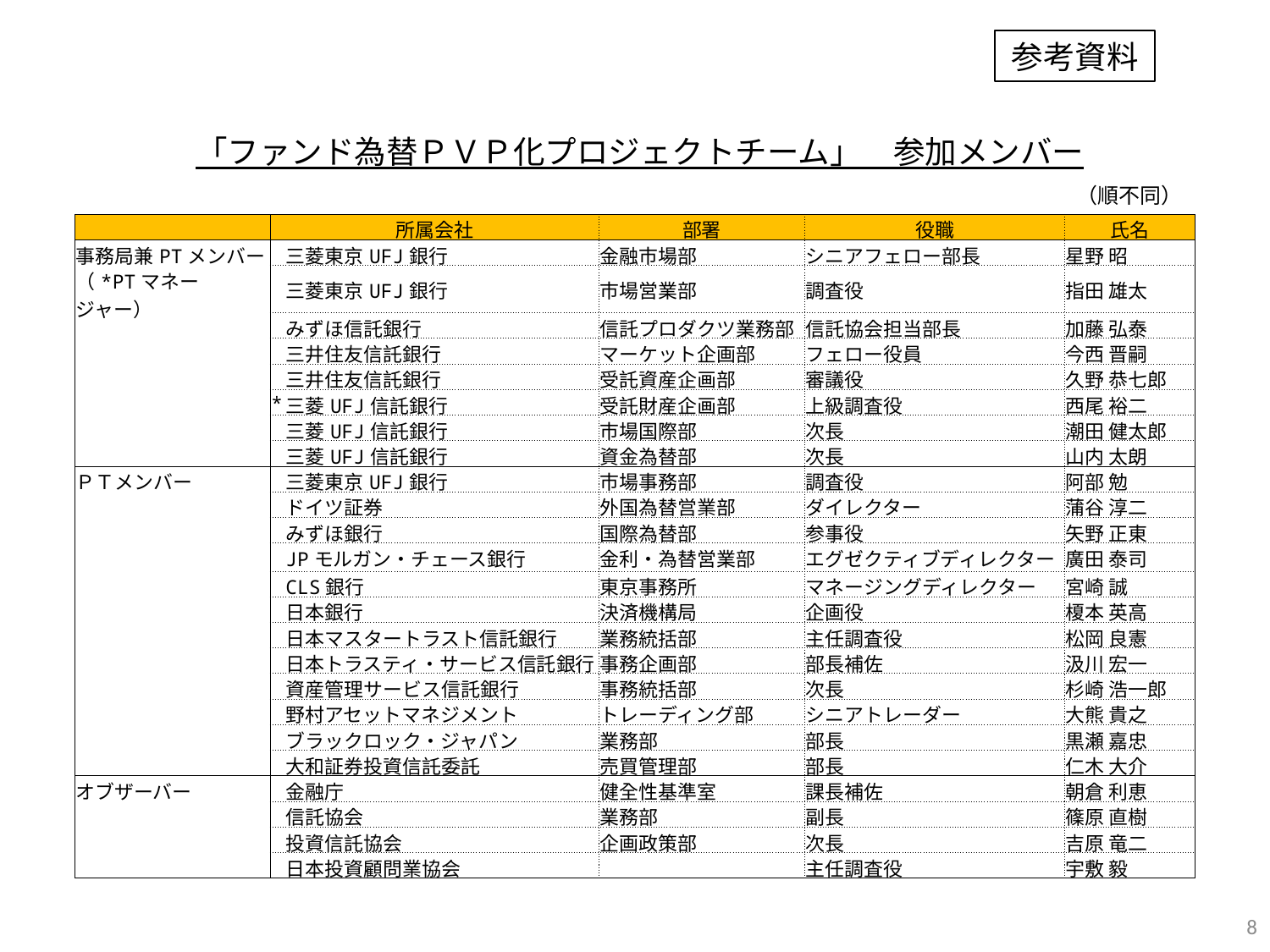

参考資料
「ファンド為替ＰＶＰ化プロジェクトチーム」　参加メンバー
（順不同）
|  | 所属会社 |  | 部署 | 役職 | 氏名 |
| --- | --- | --- | --- | --- | --- |
| 事務局兼PTメンバー |  | 三菱東京UFJ銀行 | 金融市場部 | シニアフェロー部長 | 星野 昭 |
| （\*PTマネージャー） |  | 三菱東京UFJ銀行 | 市場営業部 | 調査役 | 指田 雄太 |
|  |  | みずほ信託銀行 | 信託プロダクツ業務部 | 信託協会担当部長 | 加藤 弘泰 |
|  |  | 三井住友信託銀行 | マーケット企画部 | フェロー役員 | 今西 晋嗣 |
|  |  | 三井住友信託銀行 | 受託資産企画部 | 審議役 | 久野 恭七郎 |
|  | \* | 三菱UFJ信託銀行 | 受託財産企画部 | 上級調査役 | 西尾 裕二 |
|  |  | 三菱UFJ信託銀行 | 市場国際部 | 次長 | 潮田 健太郎 |
|  |  | 三菱UFJ信託銀行 | 資金為替部 | 次長 | 山内 太朗 |
| ＰＴメンバー |  | 三菱東京UFJ銀行 | 市場事務部 | 調査役 | 阿部 勉 |
|  |  | ドイツ証券 | 外国為替営業部 | ダイレクター | 蒲谷 淳二 |
|  |  | みずほ銀行 | 国際為替部 | 参事役 | 矢野 正東 |
|  |  | JPモルガン・チェース銀行 | 金利・為替営業部 | エグゼクティブディレクター | 廣田 泰司 |
|  |  | CLS銀行 | 東京事務所 | マネージングディレクター | 宮崎 誠 |
|  |  | 日本銀行 | 決済機構局 | 企画役 | 榎本 英高 |
|  |  | 日本マスタートラスト信託銀行 | 業務統括部 | 主任調査役 | 松岡 良憲 |
|  |  | 日本トラスティ・サービス信託銀行 | 事務企画部 | 部長補佐 | 汲川 宏一 |
|  |  | 資産管理サービス信託銀行 | 事務統括部 | 次長 | 杉崎 浩一郎 |
|  |  | 野村アセットマネジメント | トレーディング部 | シニアトレーダー | 大熊 貴之 |
|  |  | ブラックロック・ジャパン | 業務部 | 部長 | 黒瀬 嘉忠 |
|  |  | 大和証券投資信託委託 | 売買管理部 | 部長 | 仁木 大介 |
| オブザーバー |  | 金融庁 | 健全性基準室 | 課長補佐 | 朝倉 利恵 |
|  |  | 信託協会 | 業務部 | 副長 | 篠原 直樹 |
|  |  | 投資信託協会 | 企画政策部 | 次長 | 吉原 竜二 |
|  |  | 日本投資顧問業協会 |  | 主任調査役 | 宇敷 毅 |

8